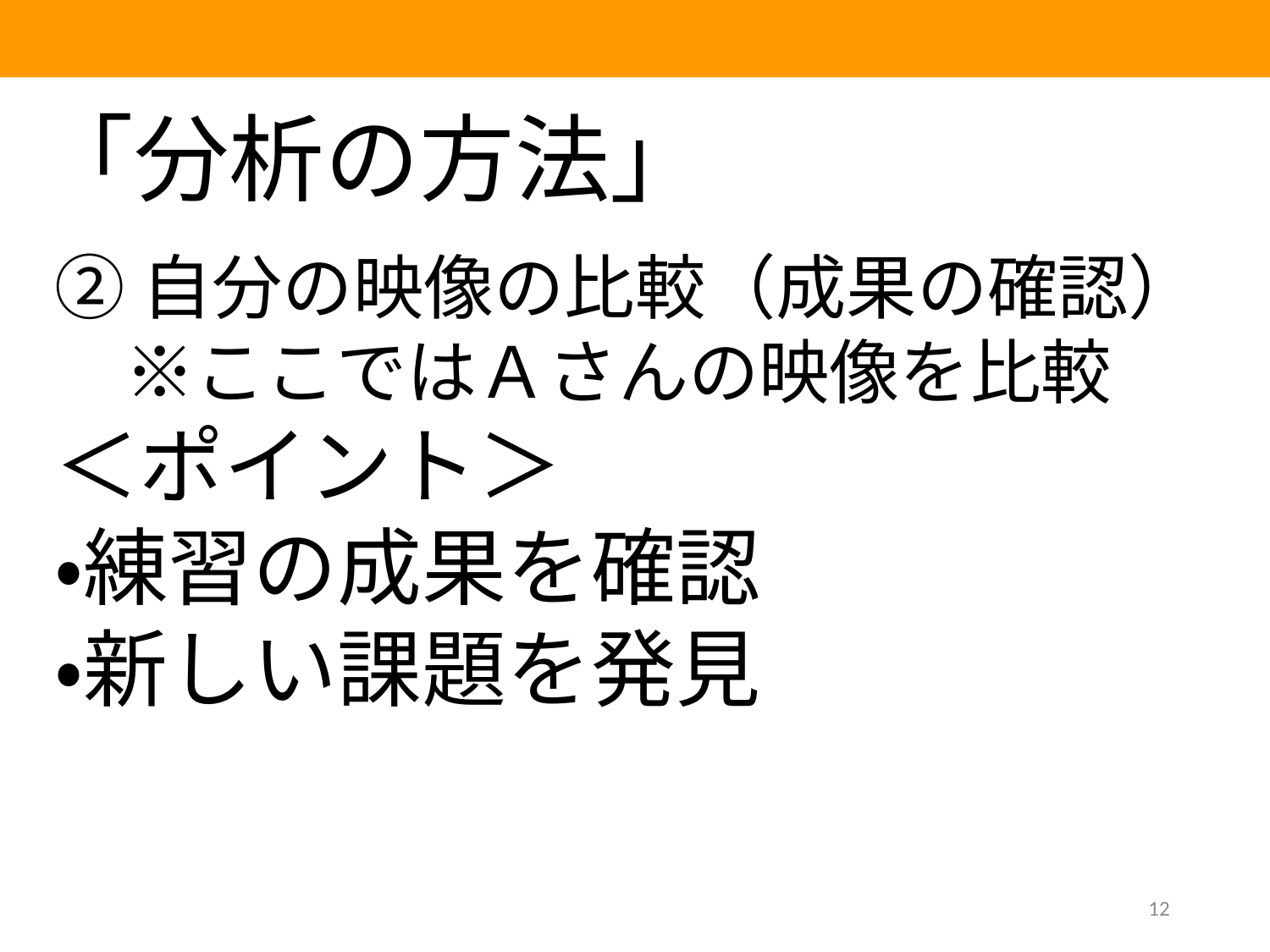

「分析の方法」

②自分の映像の比較（成果の確認）
　※ここではＡさんの映像を比較
＜ポイント＞
・練習の成果を確認
・新しい課題を発見
12